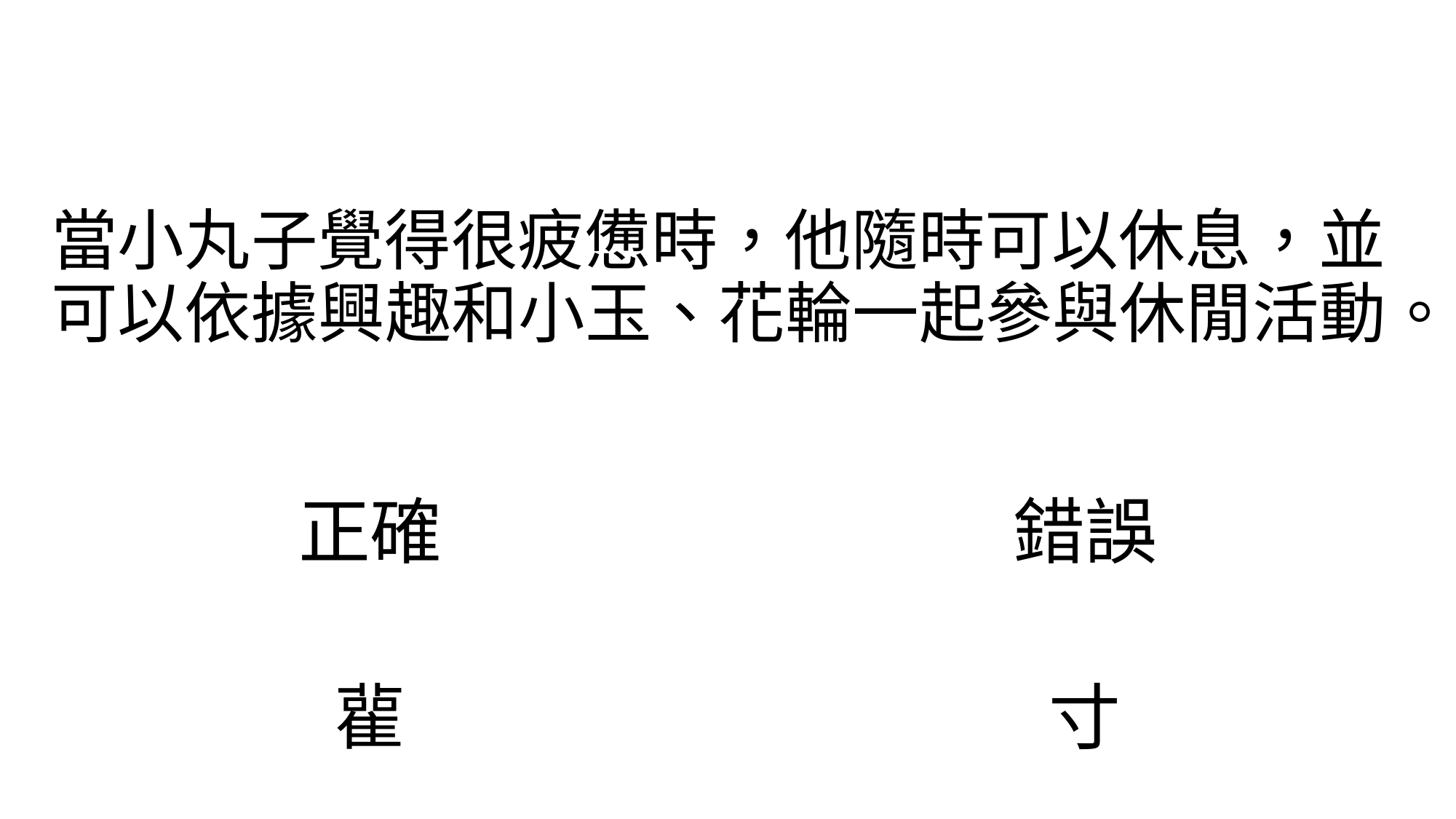

#
當小丸子覺得很疲憊時，他隨時可以休息，並可以依據興趣和小玉、花輪一起參與休閒活動。
正確

雚
錯誤

寸